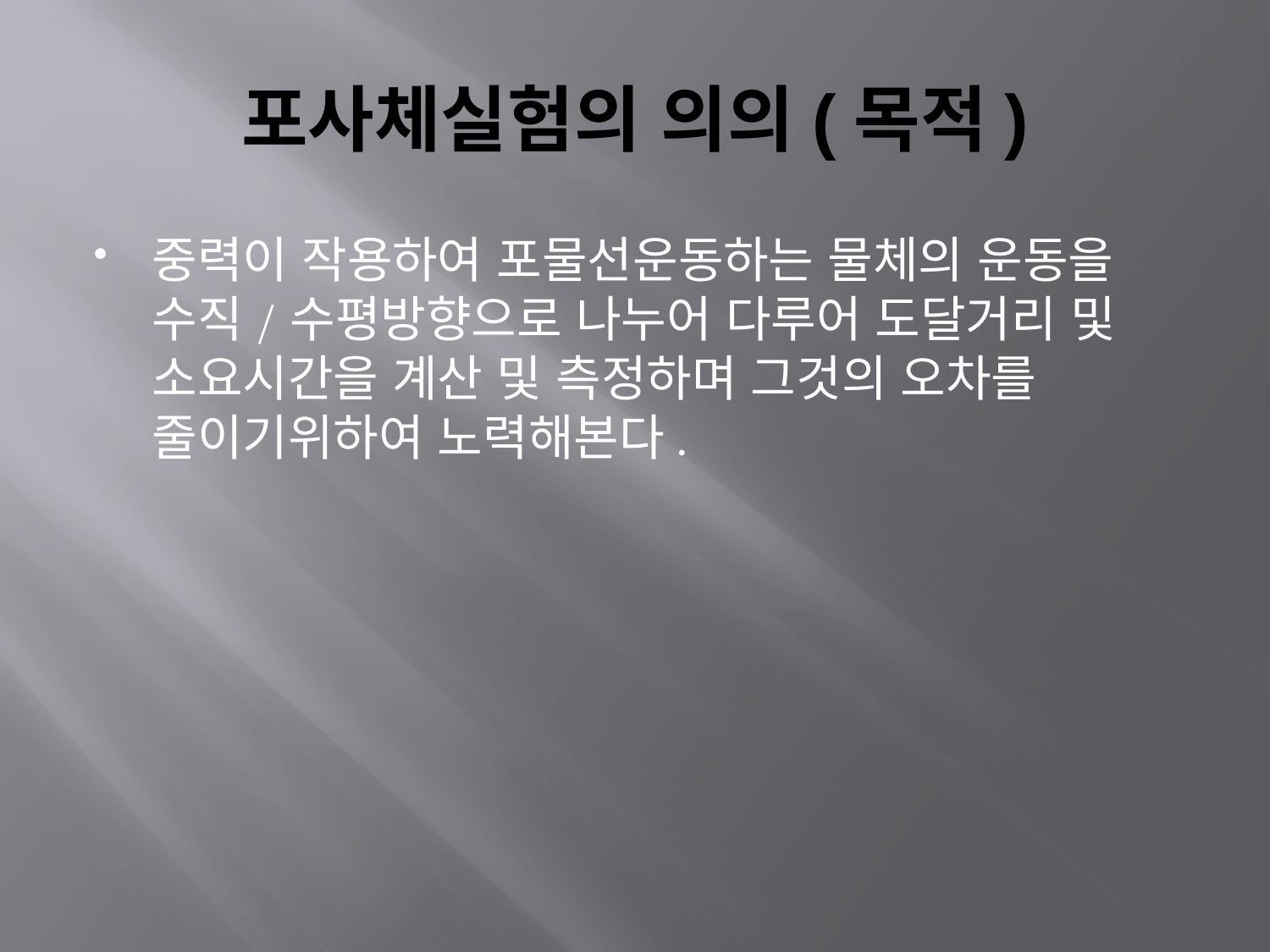

# 포사체실험의 의의(목적)
중력이 작용하여 포물선운동하는 물체의 운동을 수직/수평방향으로 나누어 다루어 도달거리 및 소요시간을 계산 및 측정하며 그것의 오차를 줄이기위하여 노력해본다.